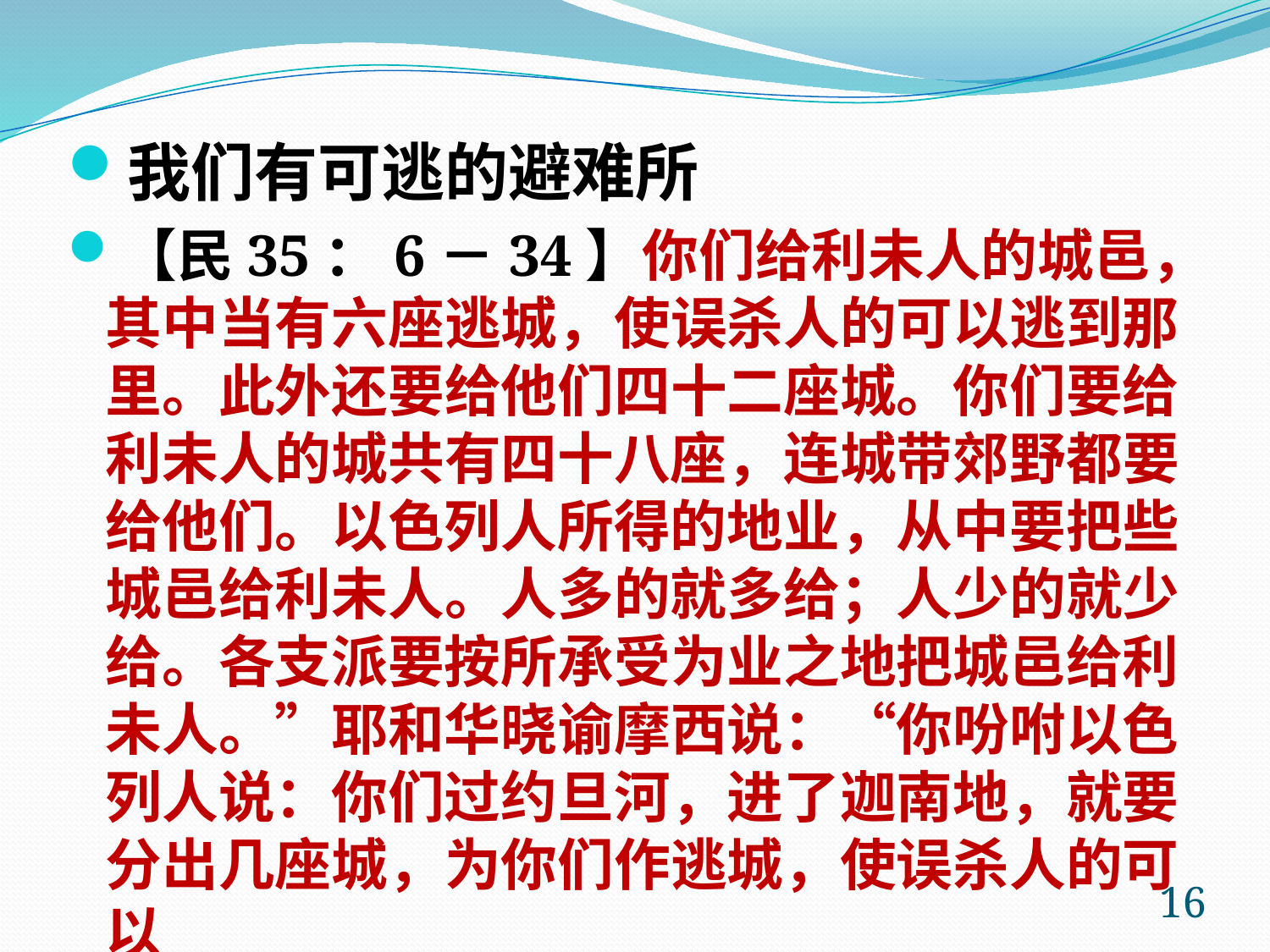

我们有可逃的避难所
【民35：6－34】你们给利未人的城邑，其中当有六座逃城，使误杀人的可以逃到那里。此外还要给他们四十二座城。你们要给利未人的城共有四十八座，连城带郊野都要给他们。以色列人所得的地业，从中要把些城邑给利未人。人多的就多给；人少的就少给。各支派要按所承受为业之地把城邑给利未人。”耶和华晓谕摩西说：“你吩咐以色列人说：你们过约旦河，进了迦南地，就要分出几座城，为你们作逃城，使误杀人的可以
16